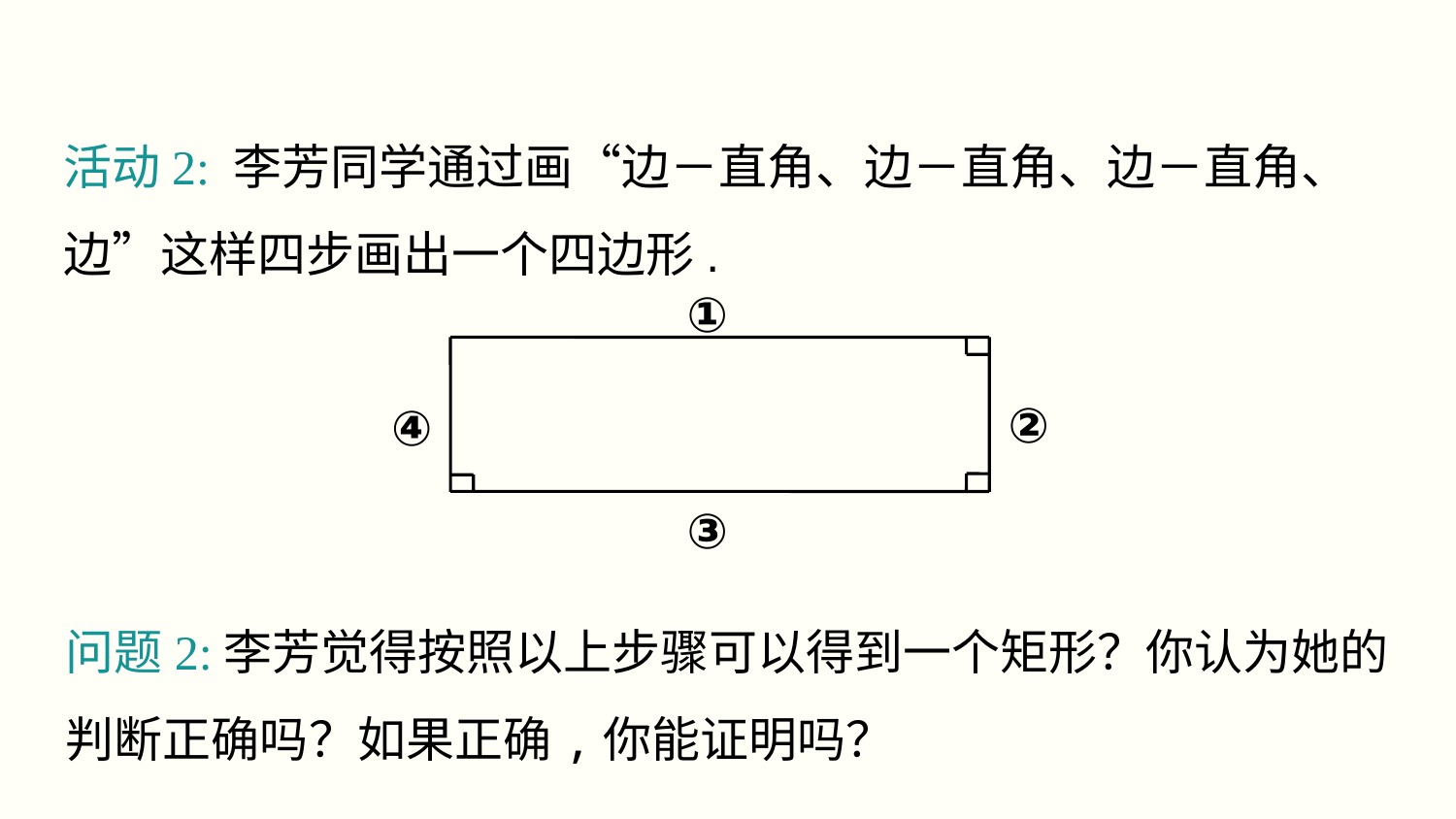

活动2: 李芳同学通过画“边－直角、边－直角、边－直角、边”这样四步画出一个四边形.
①

②
④

③
问题2:李芳觉得按照以上步骤可以得到一个矩形？你认为她的判断正确吗？如果正确,你能证明吗？